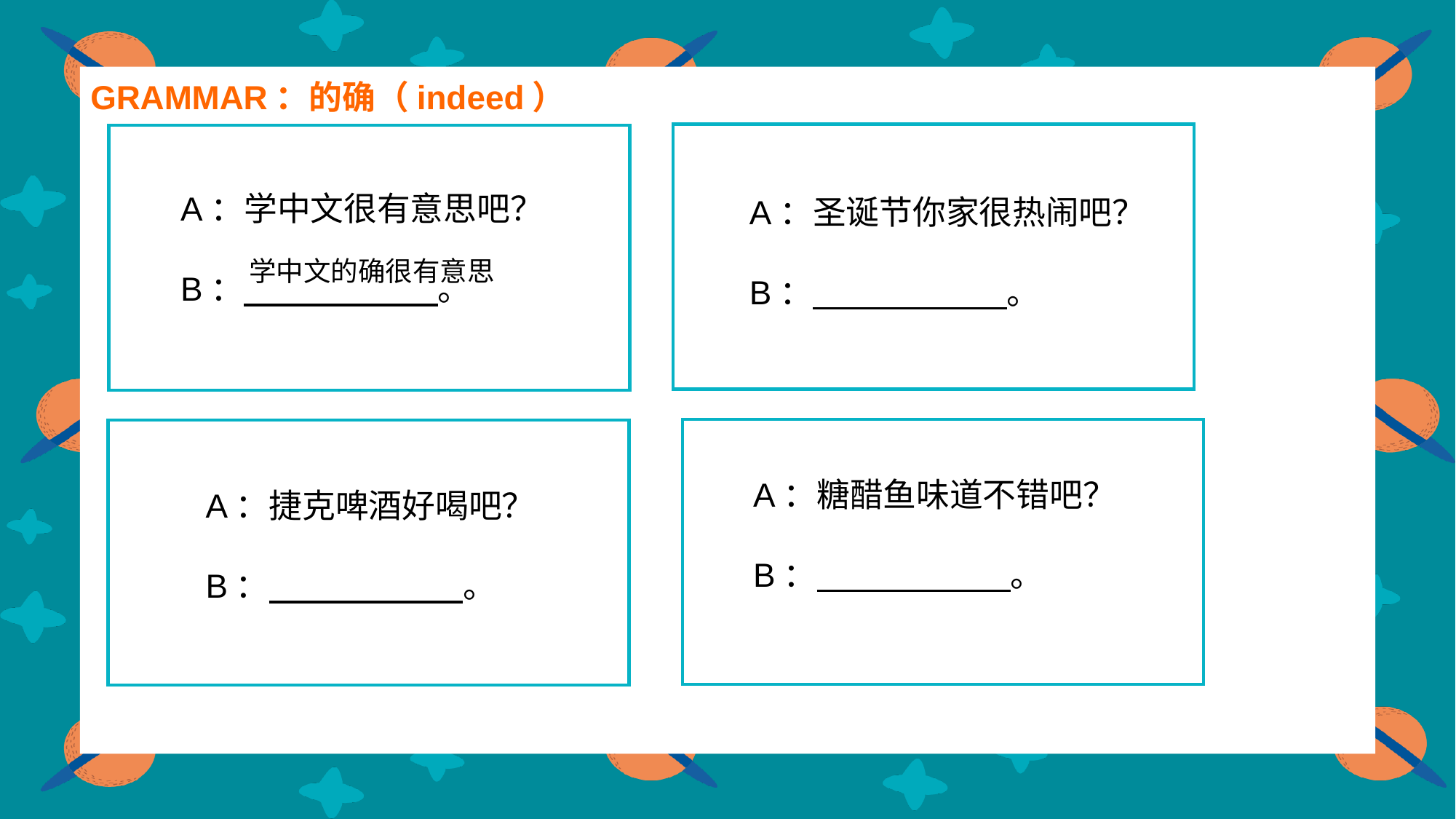

GRAMMAR：的确（indeed）

A：学中文很有意思吧？

B：                          。
A：圣诞节你家很热闹吧？

B：                          。
学中文的确很有意思

A：糖醋鱼味道不错吧？

B：                          。
A：捷克啤酒好喝吧？

B：                          。